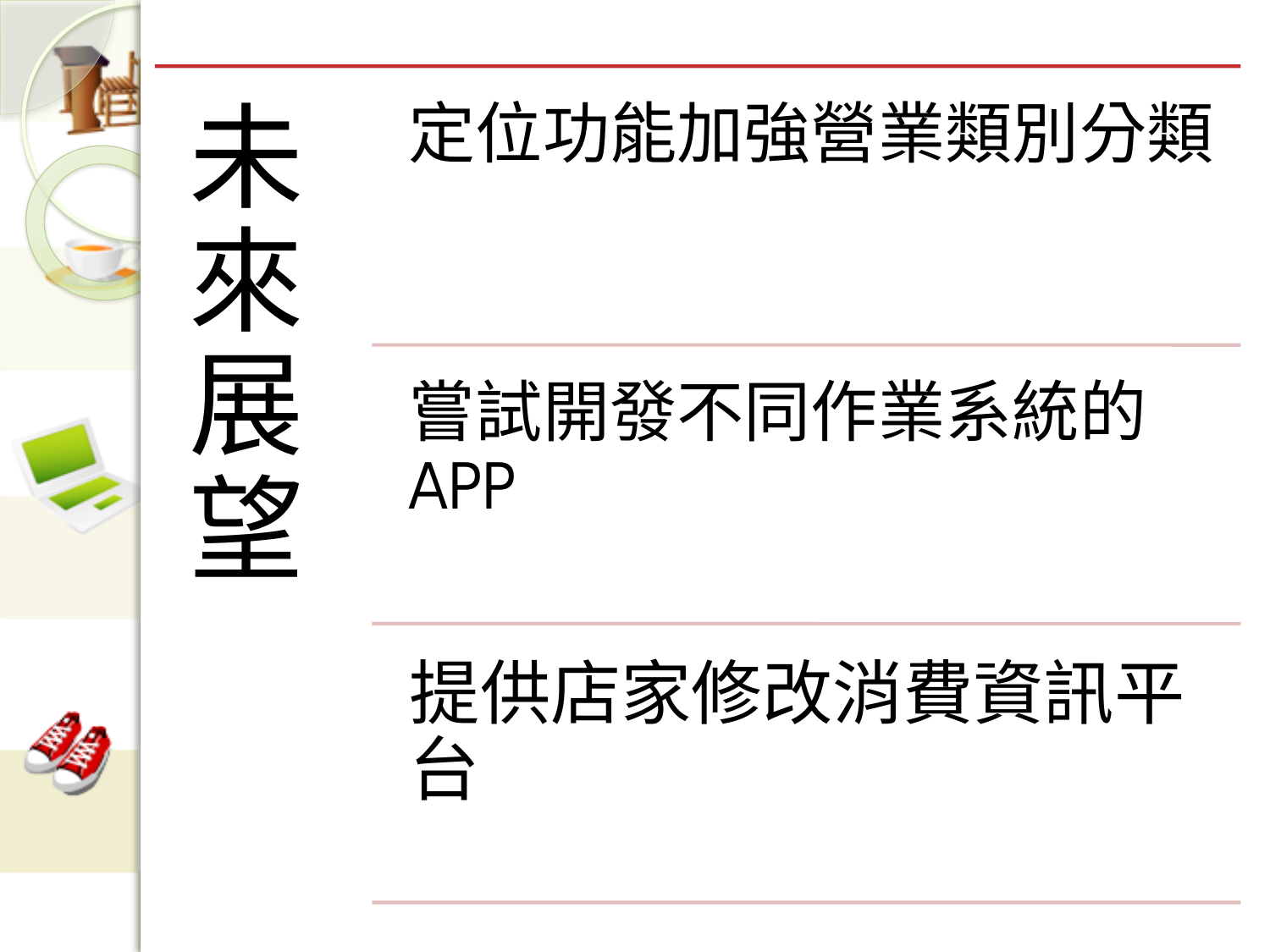

未來展望
定位功能加強營業類別分類
嘗試開發不同作業系統的APP
提供店家修改消費資訊平台